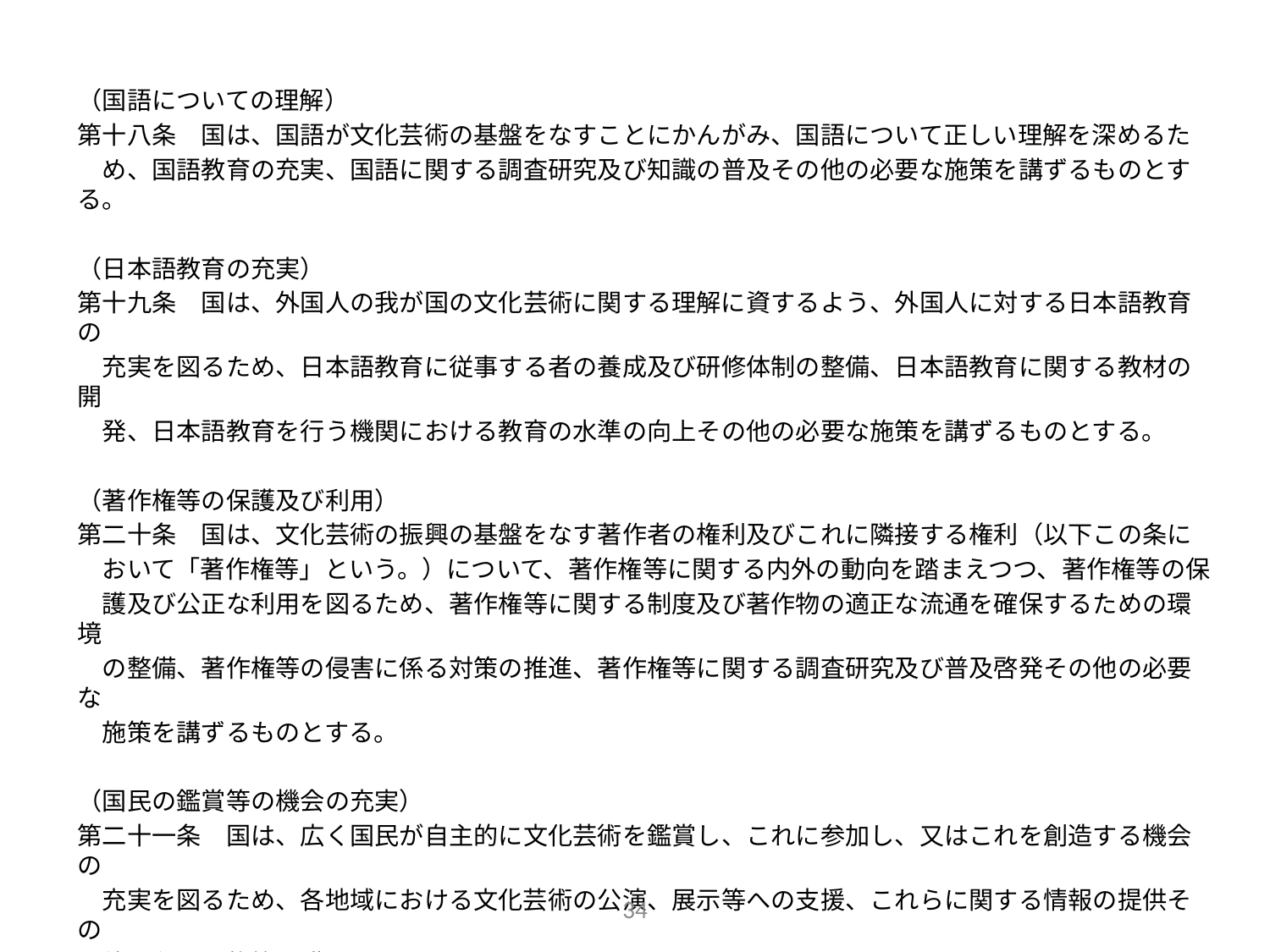

（国語についての理解）
第十八条　国は、国語が文化芸術の基盤をなすことにかんがみ、国語について正しい理解を深めるた
　め、国語教育の充実、国語に関する調査研究及び知識の普及その他の必要な施策を講ずるものとする。

（日本語教育の充実）
第十九条　国は、外国人の我が国の文化芸術に関する理解に資するよう、外国人に対する日本語教育の
　充実を図るため、日本語教育に従事する者の養成及び研修体制の整備、日本語教育に関する教材の開
　発、日本語教育を行う機関における教育の水準の向上その他の必要な施策を講ずるものとする。

（著作権等の保護及び利用）
第二十条　国は、文化芸術の振興の基盤をなす著作者の権利及びこれに隣接する権利（以下この条に
　おいて「著作権等」という。）について、著作権等に関する内外の動向を踏まえつつ、著作権等の保
　護及び公正な利用を図るため、著作権等に関する制度及び著作物の適正な流通を確保するための環境
　の整備、著作権等の侵害に係る対策の推進、著作権等に関する調査研究及び普及啓発その他の必要な
　施策を講ずるものとする。

（国民の鑑賞等の機会の充実）
第二十一条　国は、広く国民が自主的に文化芸術を鑑賞し、これに参加し、又はこれを創造する機会の
　充実を図るため、各地域における文化芸術の公演、展示等への支援、これらに関する情報の提供その
　他の必要な施策を講ずるものとする。

34